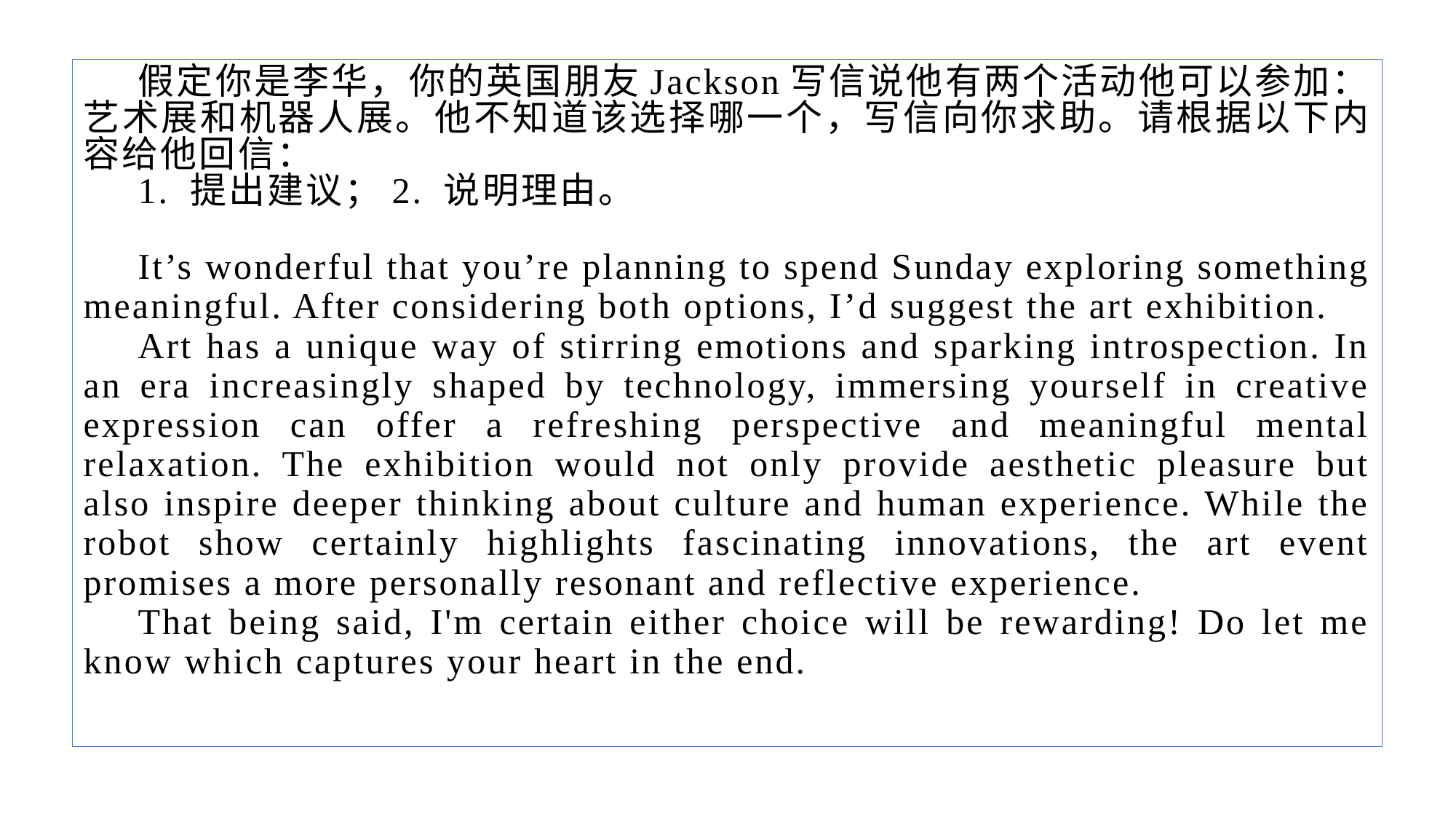

假定你是李华，你的英国朋友Jackson写信说他有两个活动他可以参加：艺术展和机器人展。他不知道该选择哪一个，写信向你求助。请根据以下内容给他回信：
1. 提出建议；2. 说明理由。

It’s wonderful that you’re planning to spend Sunday exploring something meaningful. After considering both options, I’d suggest the art exhibition.
Art has a unique way of stirring emotions and sparking introspection. In an era increasingly shaped by technology, immersing yourself in creative expression can offer a refreshing perspective and meaningful mental relaxation. The exhibition would not only provide aesthetic pleasure but also inspire deeper thinking about culture and human experience. While the robot show certainly highlights fascinating innovations, the art event promises a more personally resonant and reflective experience.
That being said, I'm certain either choice will be rewarding! Do let me know which captures your heart in the end.